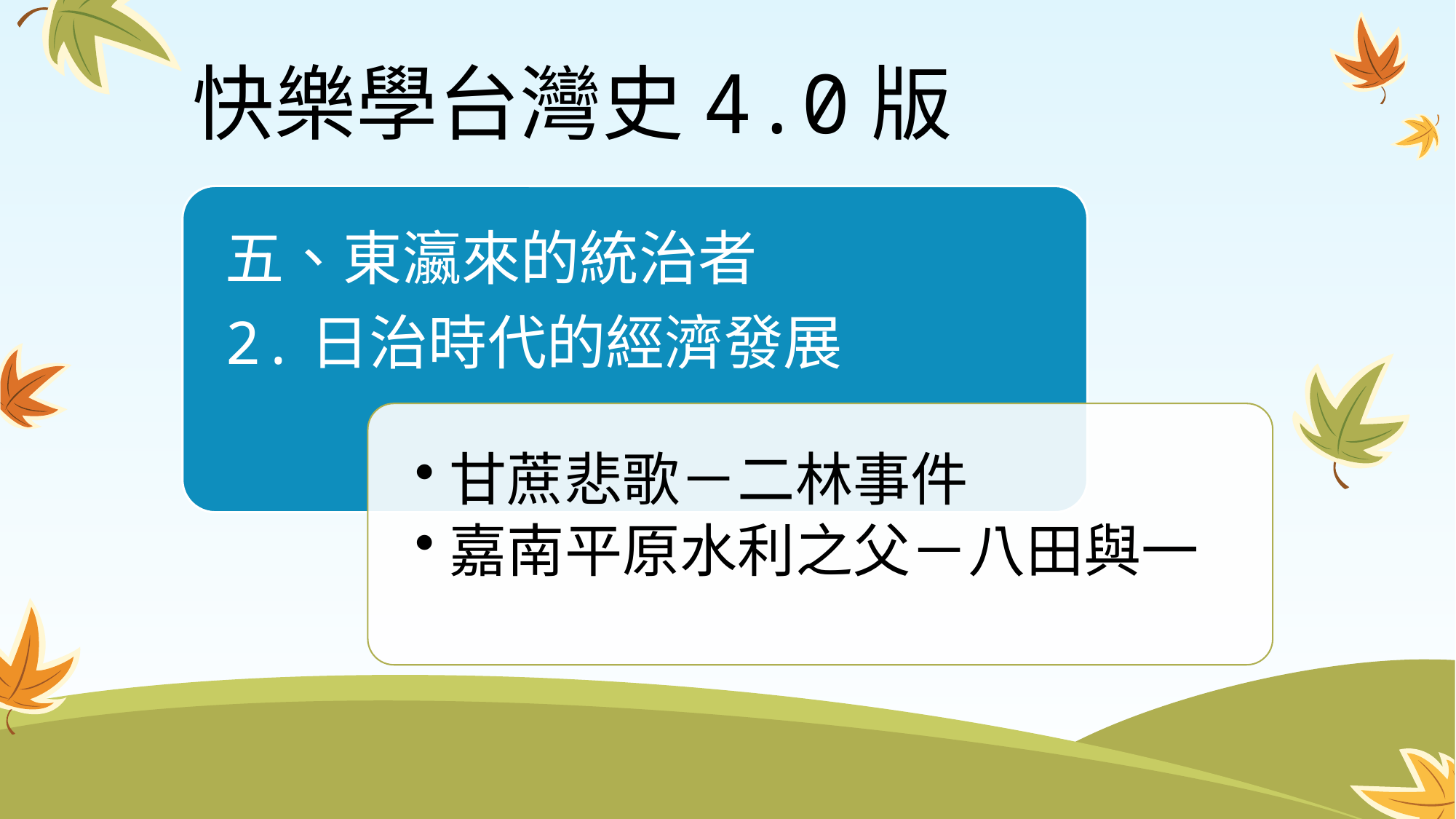

# 快樂學台灣史4.0版
五、東瀛來的統治者
2.日治時代的經濟發展
甘蔗悲歌－二林事件
嘉南平原水利之父－八田與一